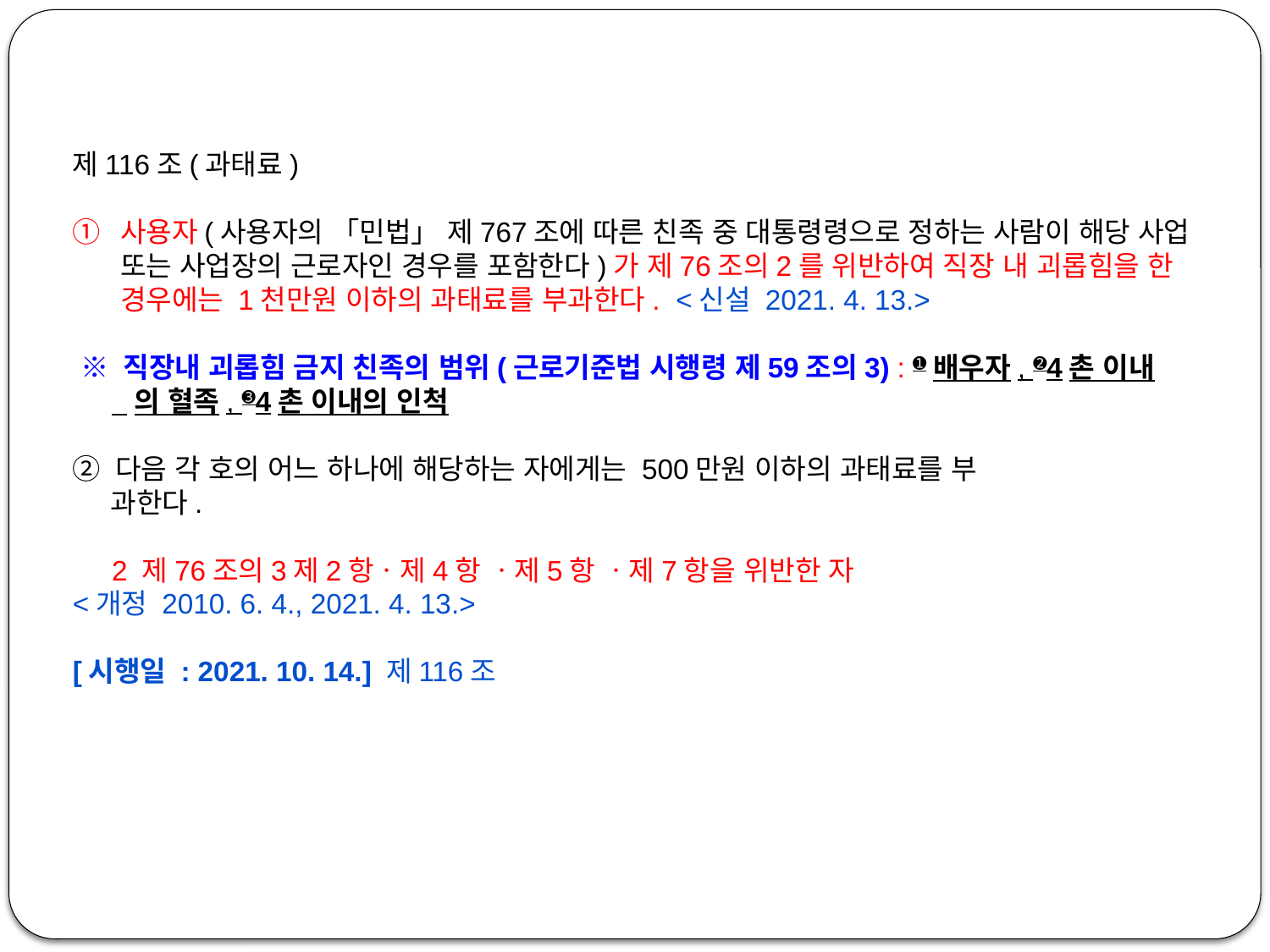

#
제116조(과태료)

사용자(사용자의 「민법」 제767조에 따른 친족 중 대통령령으로 정하는 사람이 해당 사업 또는 사업장의 근로자인 경우를 포함한다)가 제76조의2를 위반하여 직장 내 괴롭힘을 한 경우에는 1천만원 이하의 과태료를 부과한다.  <신설 2021. 4. 13.>

 ※ 직장내 괴롭힘 금지 친족의 범위(근로기준법 시행령 제59조의3) : ➊배우자, ➋4촌 이내
       의 혈족, ➌4촌 이내의 인척

② 다음 각 호의 어느 하나에 해당하는 자에게는 500만원 이하의 과태료를 부
    과한다.

     2 제76조의3제2항ㆍ제4항 ㆍ제5항 ㆍ제7항을 위반한 자
<개정 2010. 6. 4., 2021. 4. 13.>
[시행일 : 2021. 10. 14.] 제116조